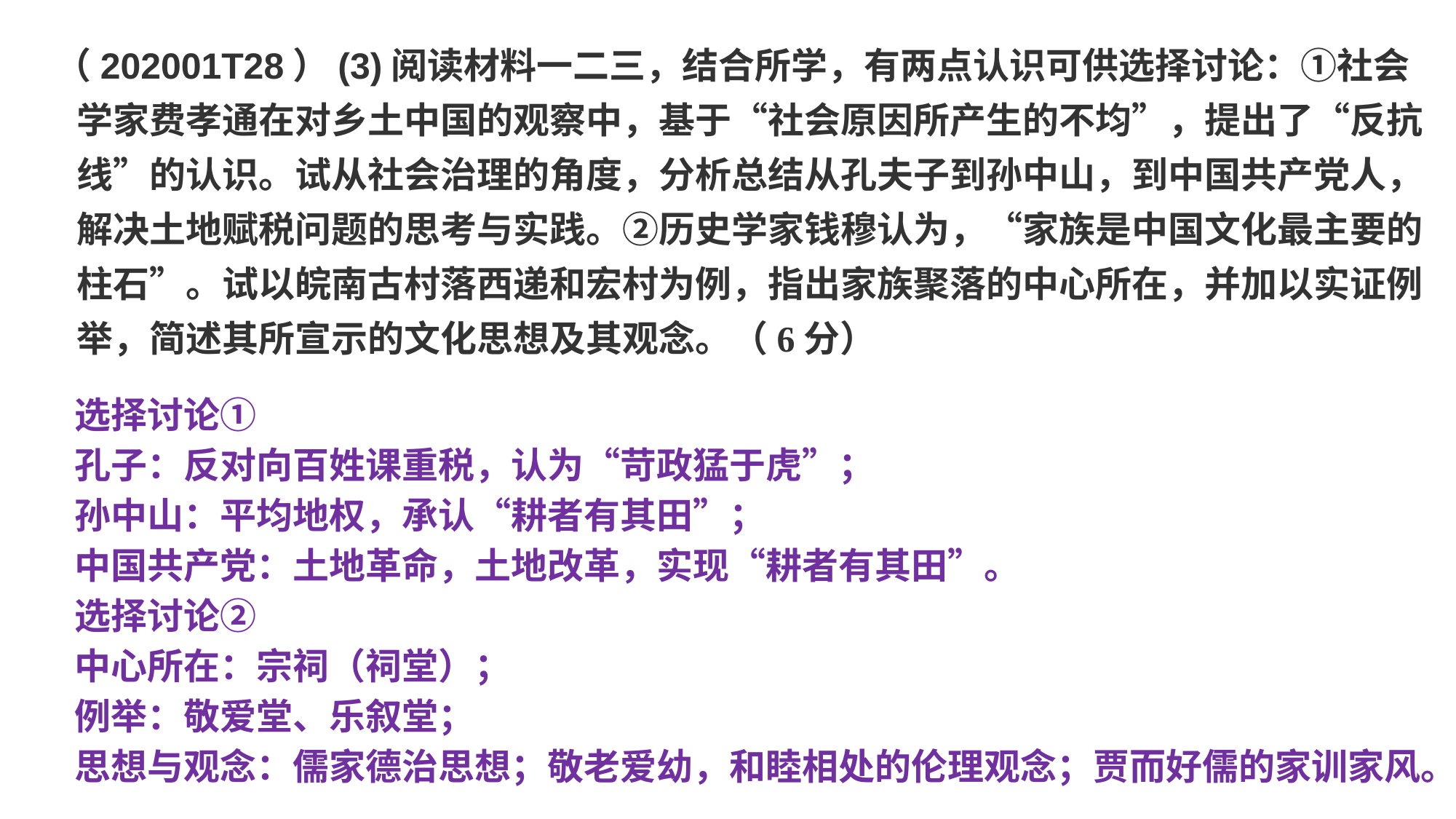

（202001T28）(3)阅读材料一二三，结合所学，有两点认识可供选择讨论：①社会学家费孝通在对乡土中国的观察中，基于“社会原因所产生的不均”，提出了“反抗线”的认识。试从社会治理的角度，分析总结从孔夫子到孙中山，到中国共产党人，解决土地赋税问题的思考与实践。②历史学家钱穆认为，“家族是中国文化最主要的柱石”。试以皖南古村落西递和宏村为例，指出家族聚落的中心所在，并加以实证例举，简述其所宣示的文化思想及其观念。（6分）
选择讨论①
孔子：反对向百姓课重税，认为“苛政猛于虎”；
孙中山：平均地权，承认“耕者有其田”；
中国共产党：土地革命，土地改革，实现“耕者有其田”。
选择讨论②
中心所在：宗祠（祠堂）；
例举：敬爱堂、乐叙堂；
思想与观念：儒家德治思想；敬老爱幼，和睦相处的伦理观念；贾而好儒的家训家风。